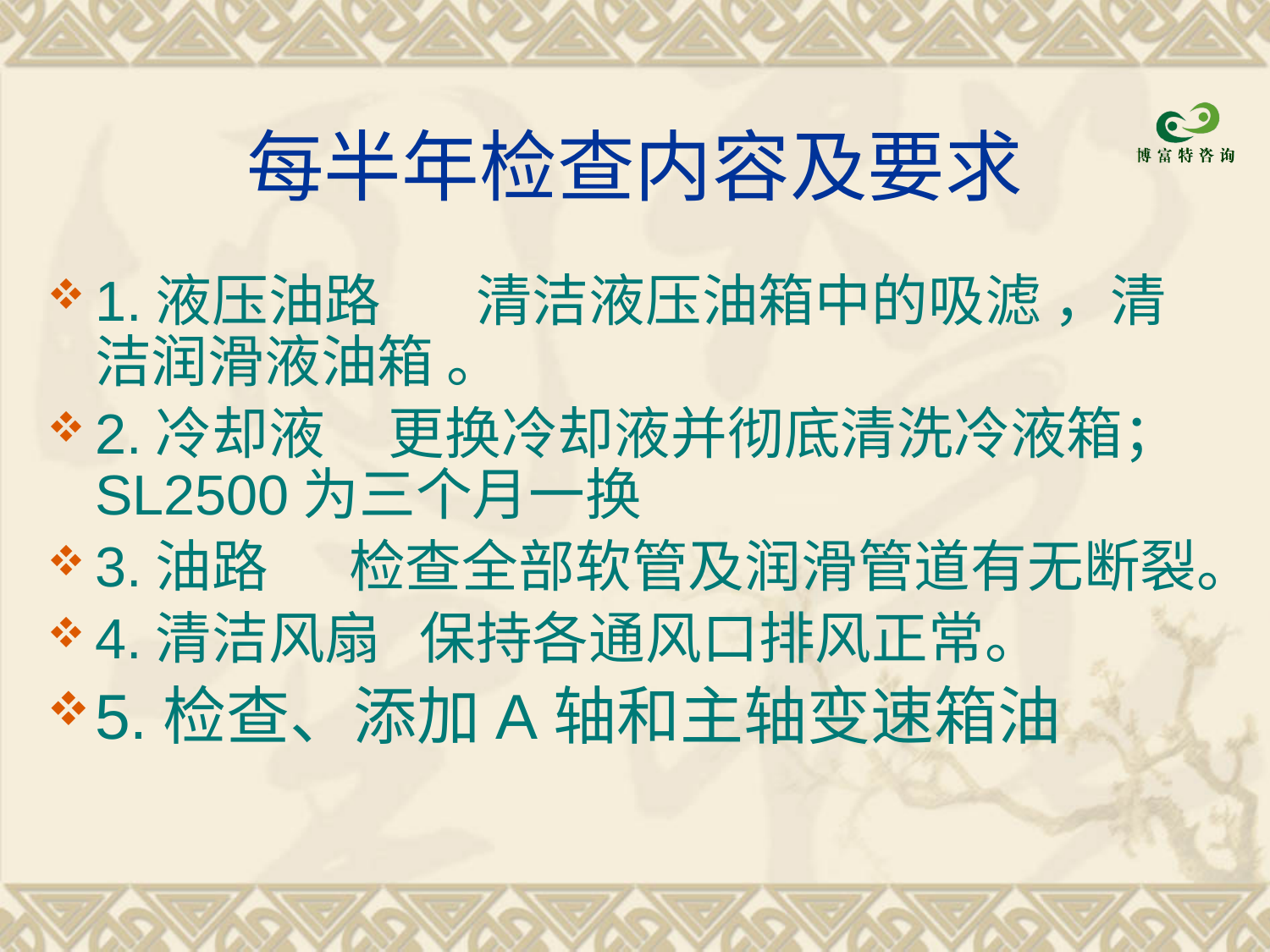

# 每半年检查内容及要求
1.液压油路	清洁液压油箱中的吸滤 ，清洁润滑液油箱 。
2.冷却液     更换冷却液并彻底清洗冷液箱；SL2500为三个月一换
3.油路	检查全部软管及润滑管道有无断裂。
4.清洁风扇   保持各通风口排风正常。
5.检查、添加A轴和主轴变速箱油